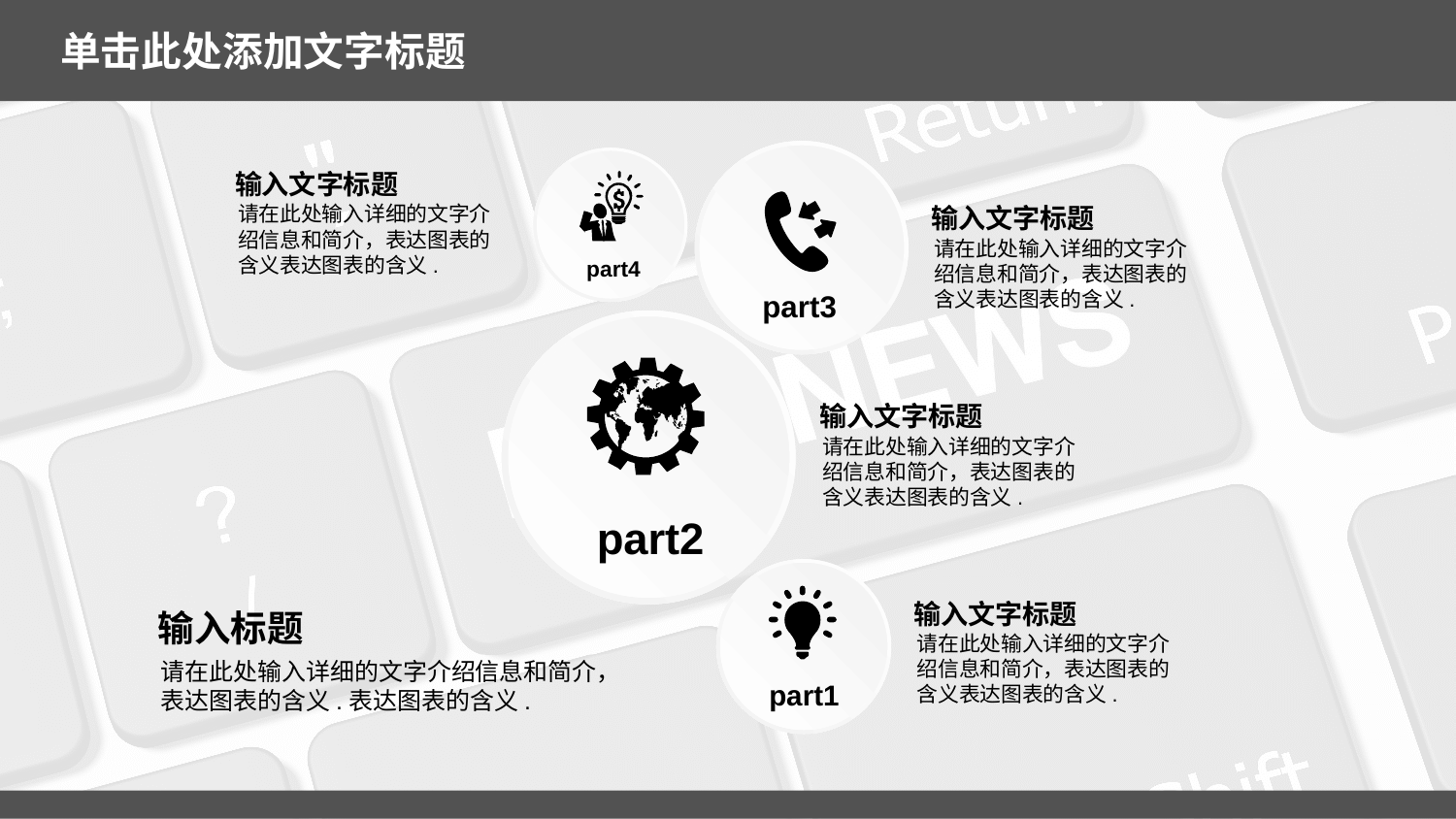

输入文字标题

请在此处输入详细的文字介绍信息和简介，表达图表的含义表达图表的含义.

输入文字标题
请在此处输入详细的文字介绍信息和简介，表达图表的含义表达图表的含义.

part4
part3

输入文字标题
请在此处输入详细的文字介绍信息和简介，表达图表的含义表达图表的含义.

part2

输入文字标题
输入标题
请在此处输入详细的文字介绍信息和简介，表达图表的含义表达图表的含义.

请在此处输入详细的文字介绍信息和简介，表达图表的含义.表达图表的含义.

part1